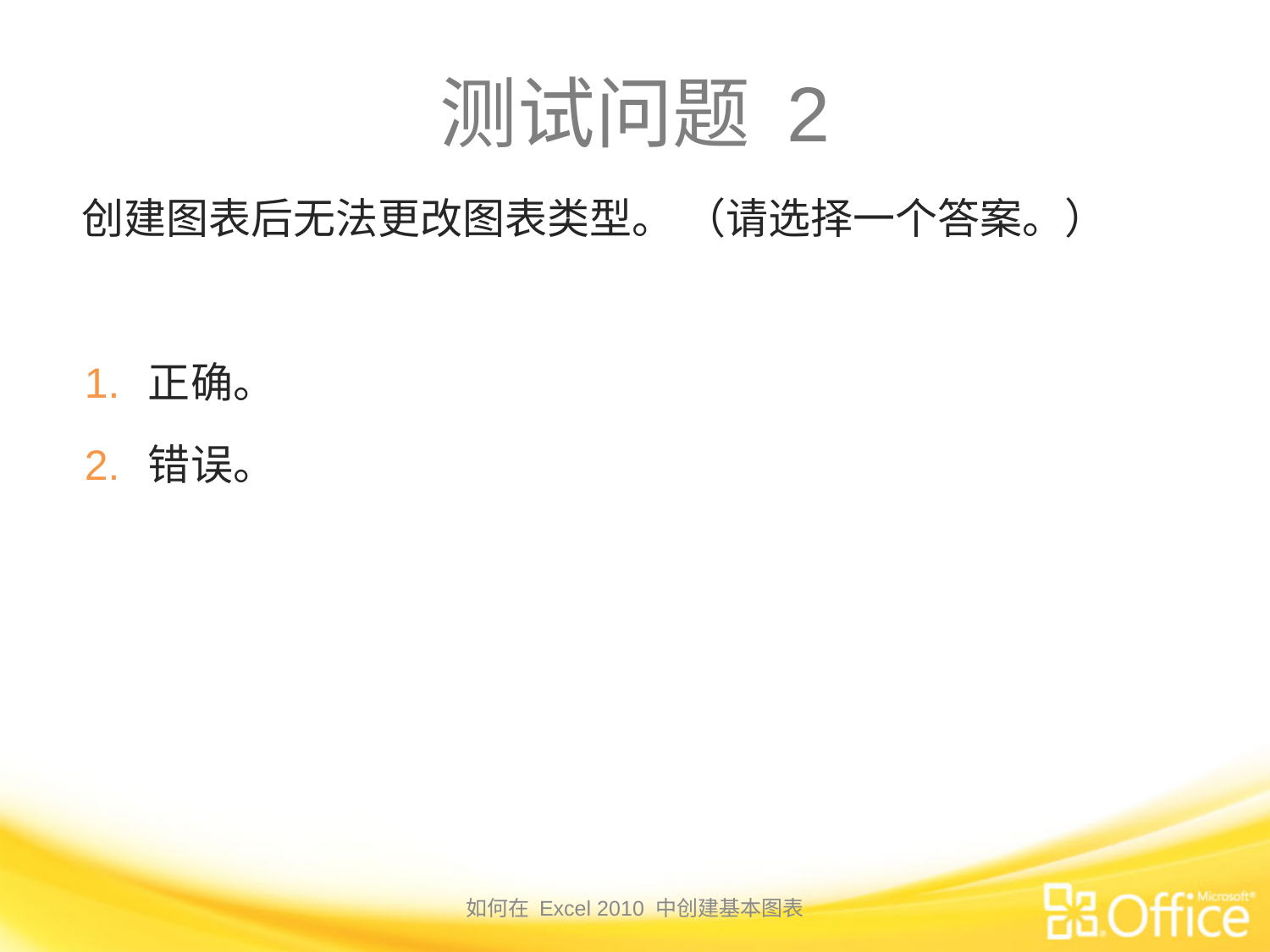

# 测试问题 2
创建图表后无法更改图表类型。 （请选择一个答案。）
正确。
错误。
如何在 Excel 2010 中创建基本图表